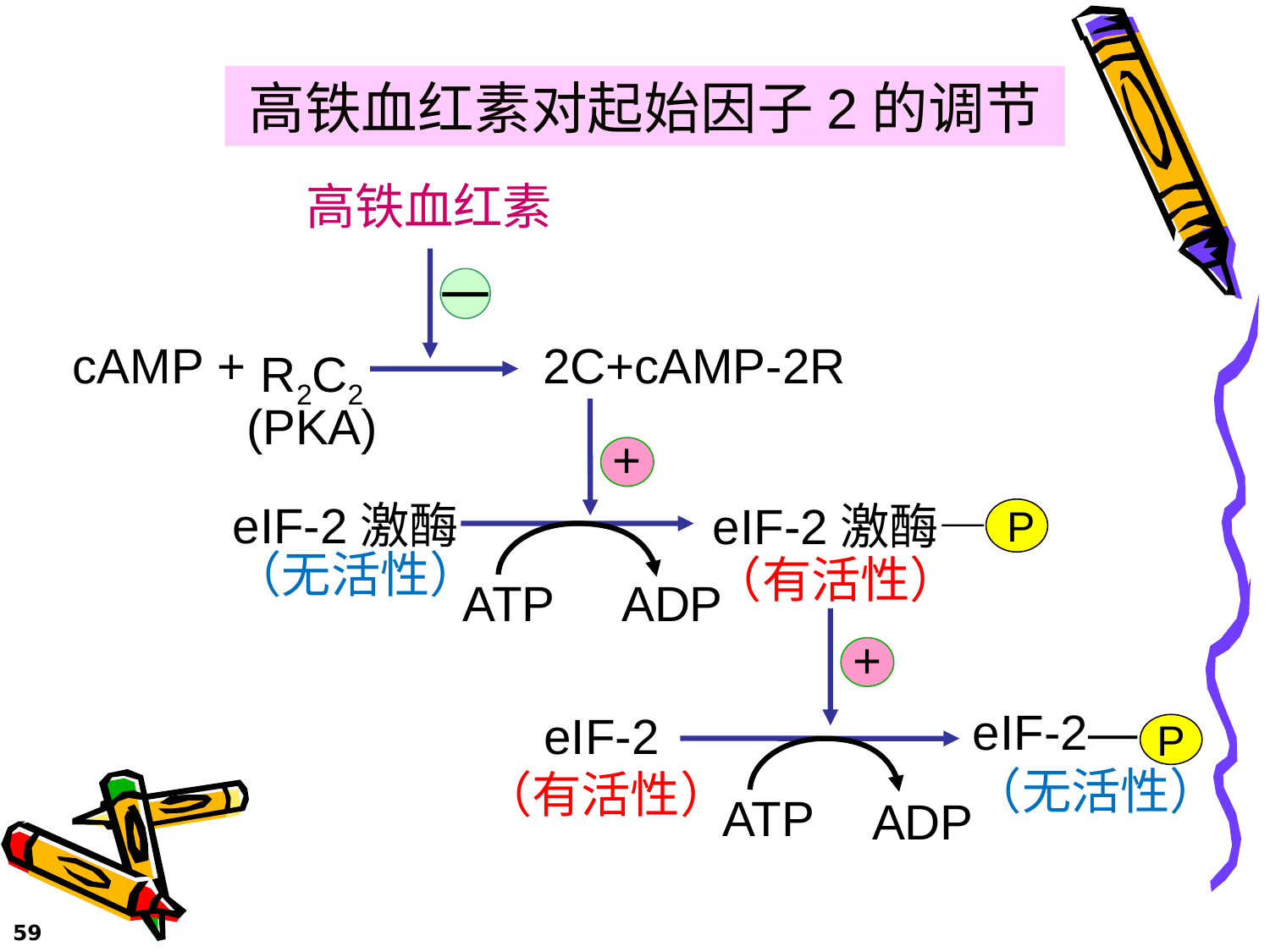

高铁血红素对起始因子2的调节
 高铁血红素

－
cAMP +
2C+cAMP-2R
R2C2
(PKA)

+
eIF-2激酶
（无活性）
eIF-2激酶—
（有活性）

P

ATP
ADP

+
eIF-2—      （无活性）
P
　eIF-2
（有活性）

ATP
ADP
59